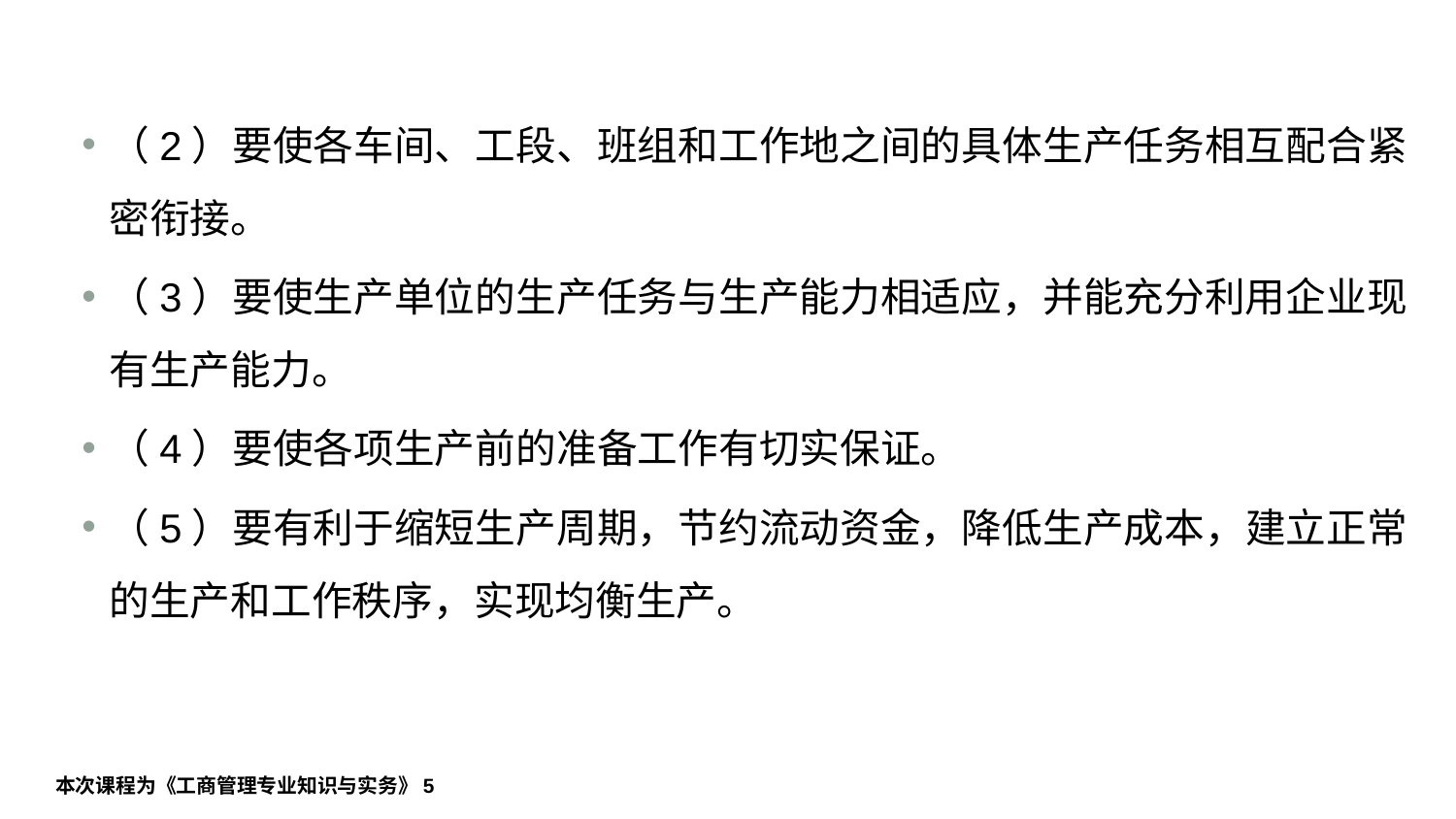

#
（2）要使各车间、工段、班组和工作地之间的具体生产任务相互配合紧密衔接。
（3）要使生产单位的生产任务与生产能力相适应，并能充分利用企业现有生产能力。
（4）要使各项生产前的准备工作有切实保证。
（5）要有利于缩短生产周期，节约流动资金，降低生产成本，建立正常的生产和工作秩序，实现均衡生产。